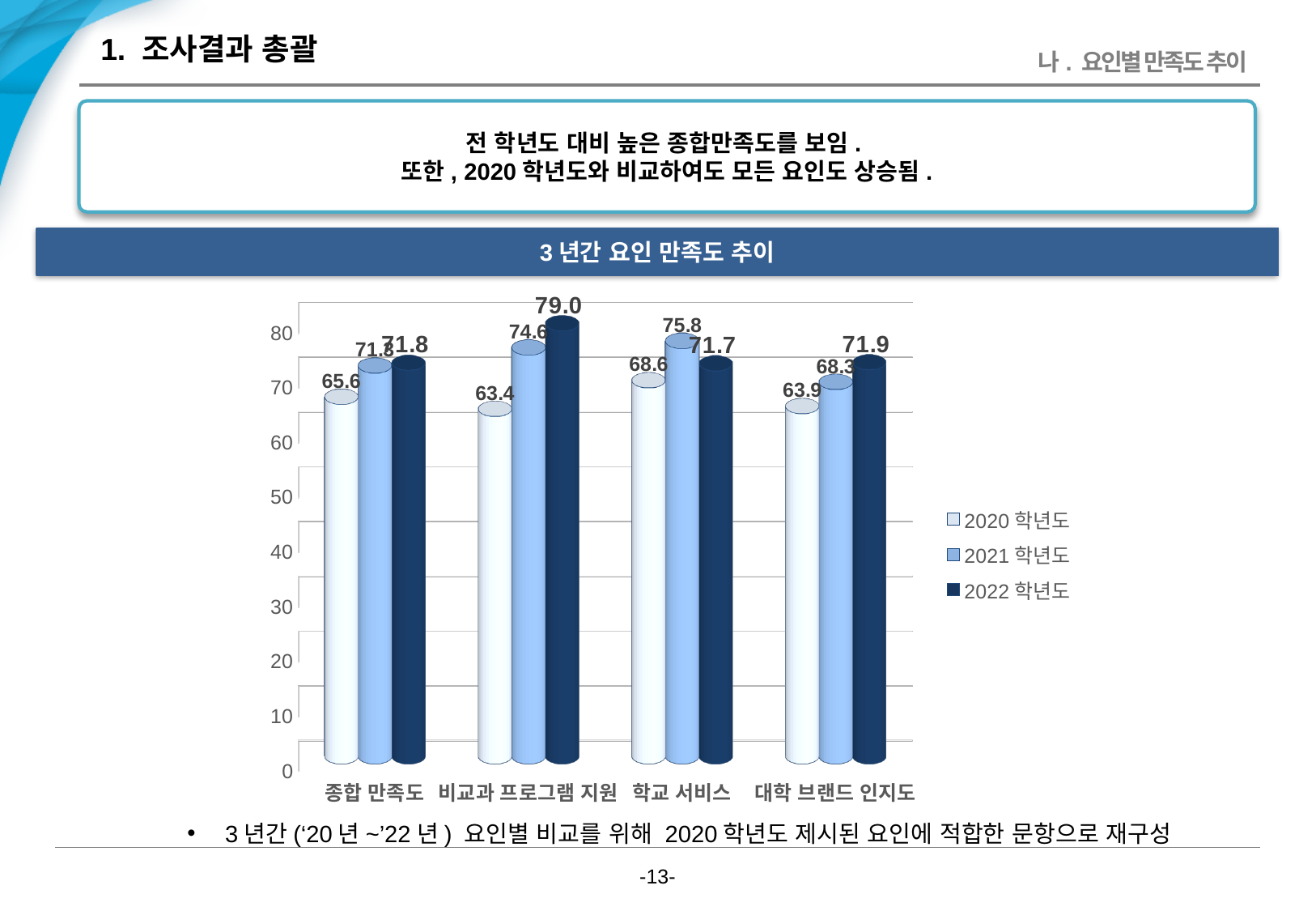

# 1. 조사결과 총괄
나. 요인별 만족도 추이
전 학년도 대비 높은 종합만족도를 보임.
또한, 2020학년도와 비교하여도 모든 요인도 상승됨.
3년간 요인 만족도 추이

[unsupported chart]

3년간(‘20년~’22년) 요인별 비교를 위해 2020학년도 제시된 요인에 적합한 문항으로 재구성
-13-